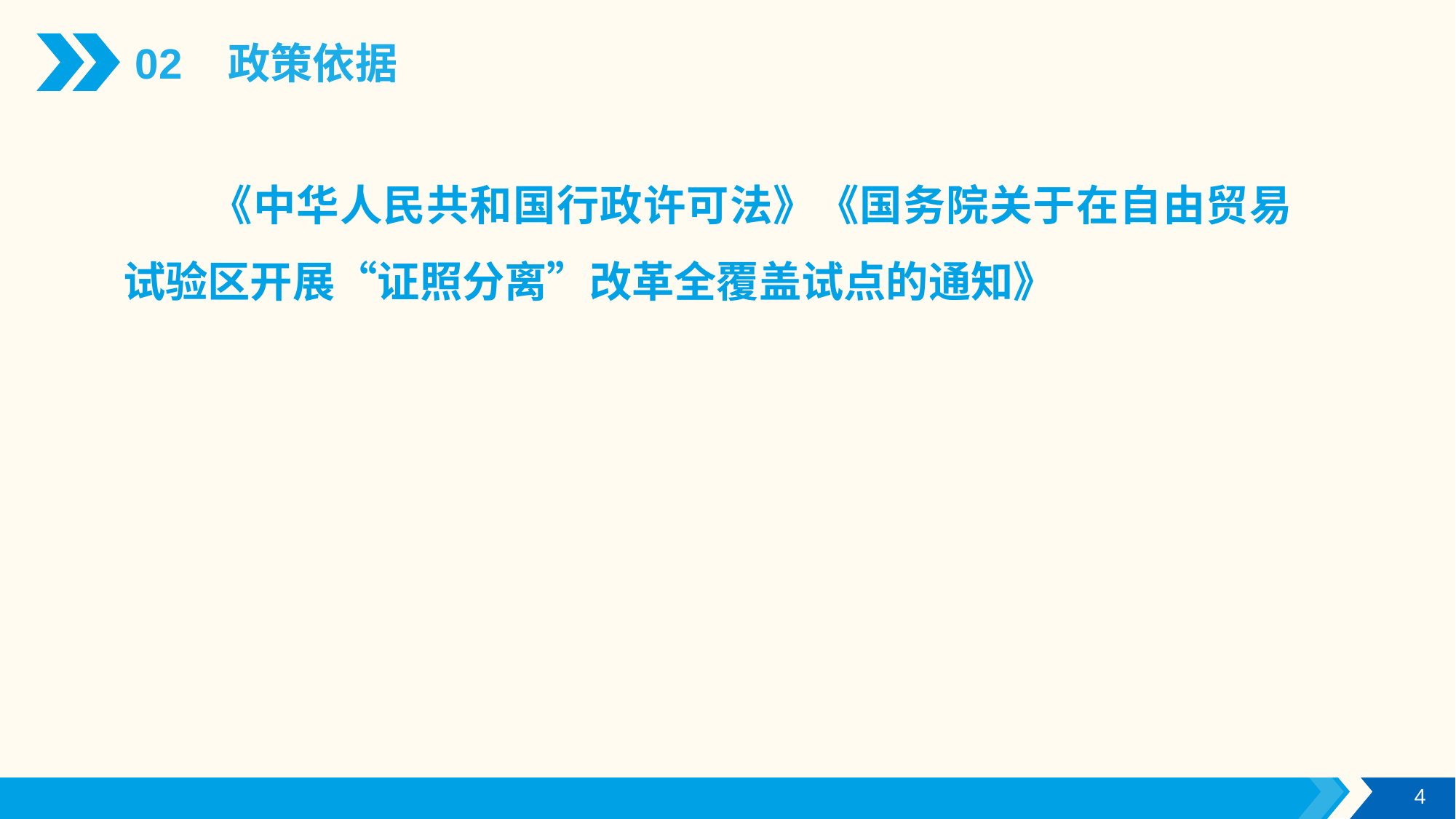

02   政策依据
　　《中华人民共和国行政许可法》《国务院关于在自由贸易试验区开展“证照分离”改革全覆盖试点的通知》